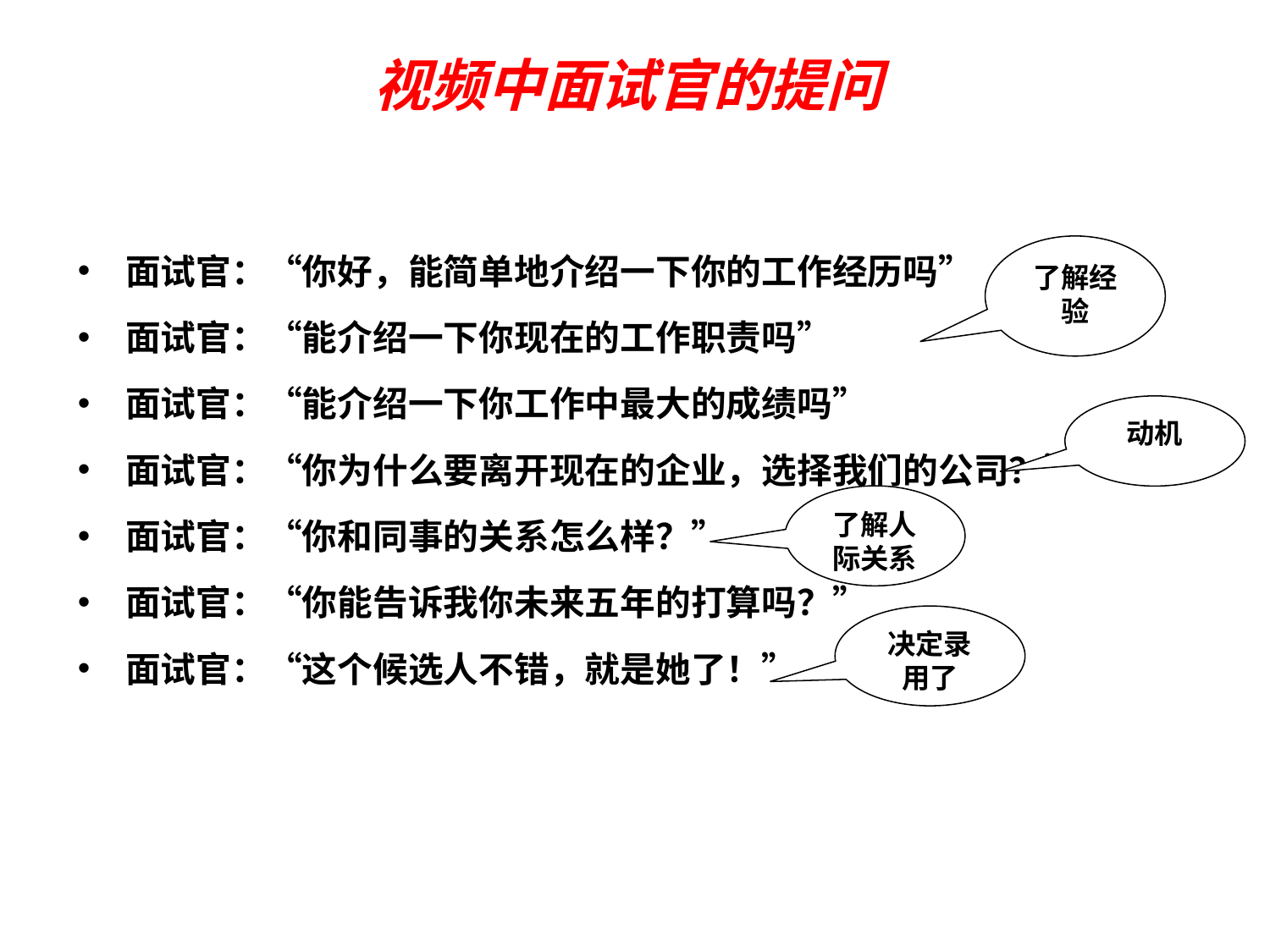

# 视频中面试官的提问
面试官：“你好，能简单地介绍一下你的工作经历吗”
面试官：“能介绍一下你现在的工作职责吗”
面试官：“能介绍一下你工作中最大的成绩吗”
面试官：“你为什么要离开现在的企业，选择我们的公司？”
面试官：“你和同事的关系怎么样？”
面试官：“你能告诉我你未来五年的打算吗？”
面试官：“这个候选人不错，就是她了！”
了解经验
动机
了解人际关系
决定录用了